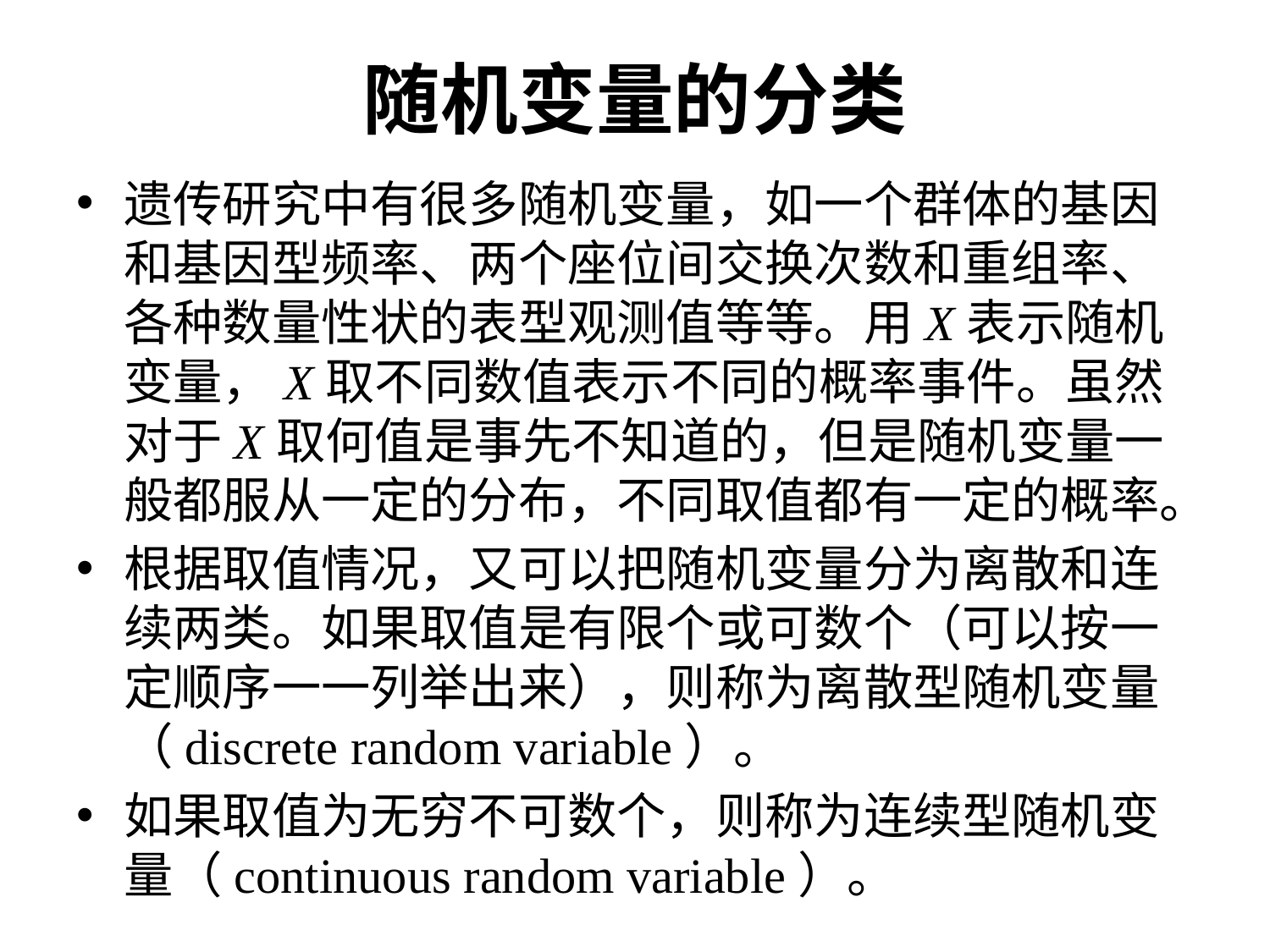

# 随机变量的分类
遗传研究中有很多随机变量，如一个群体的基因和基因型频率、两个座位间交换次数和重组率、各种数量性状的表型观测值等等。用X表示随机变量，X取不同数值表示不同的概率事件。虽然对于X取何值是事先不知道的，但是随机变量一般都服从一定的分布，不同取值都有一定的概率。
根据取值情况，又可以把随机变量分为离散和连续两类。如果取值是有限个或可数个（可以按一定顺序一一列举出来），则称为离散型随机变量（discrete random variable）。
如果取值为无穷不可数个，则称为连续型随机变量（continuous random variable）。